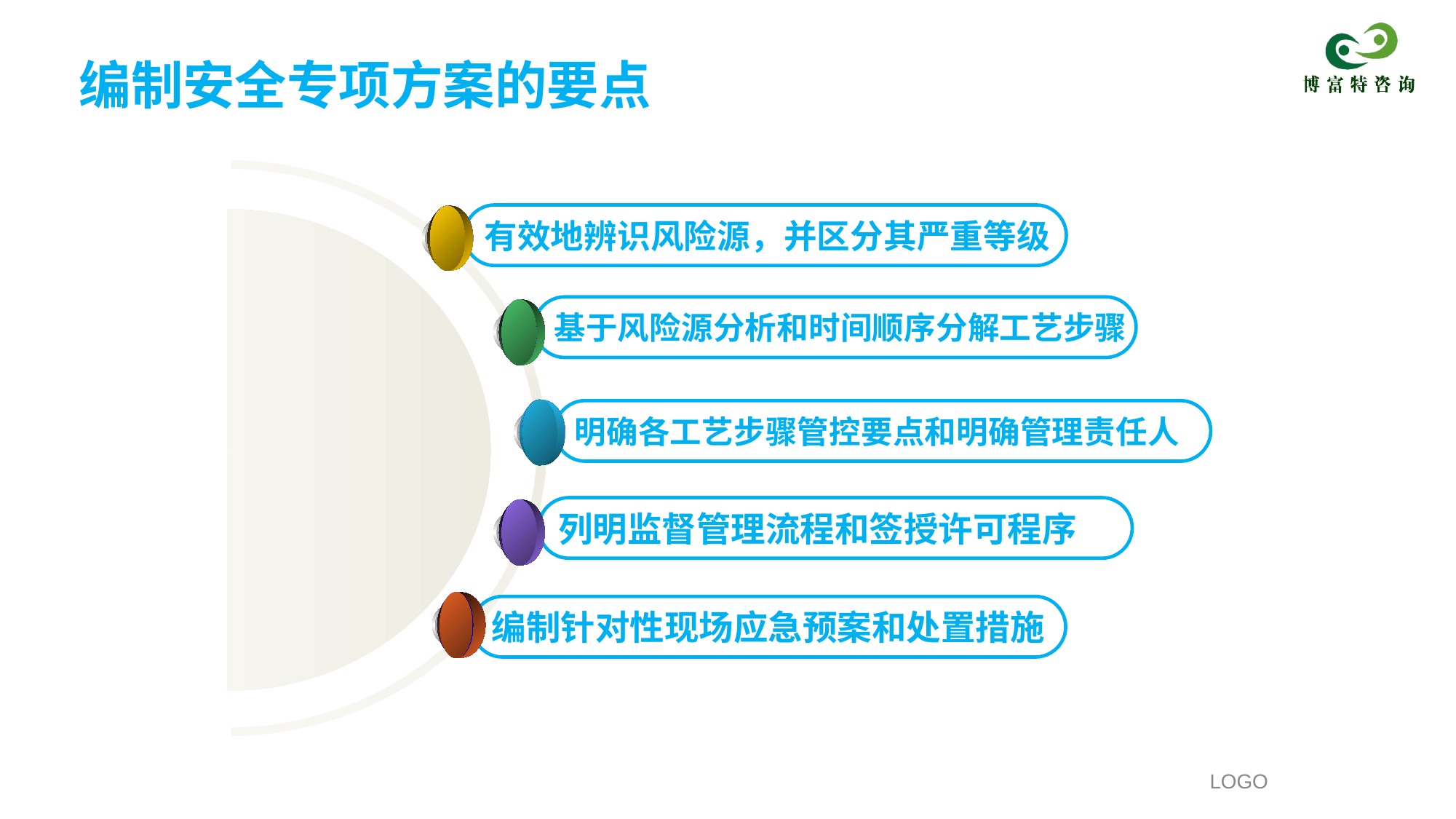

# 编制安全专项方案的要点

有效地辨识风险源，并区分其严重等级

基于风险源分析和时间顺序分解工艺步骤

明确各工艺步骤管控要点和明确管理责任人
列明监督管理流程和签授许可程序

编制针对性现场应急预案和处置措施

LOGO